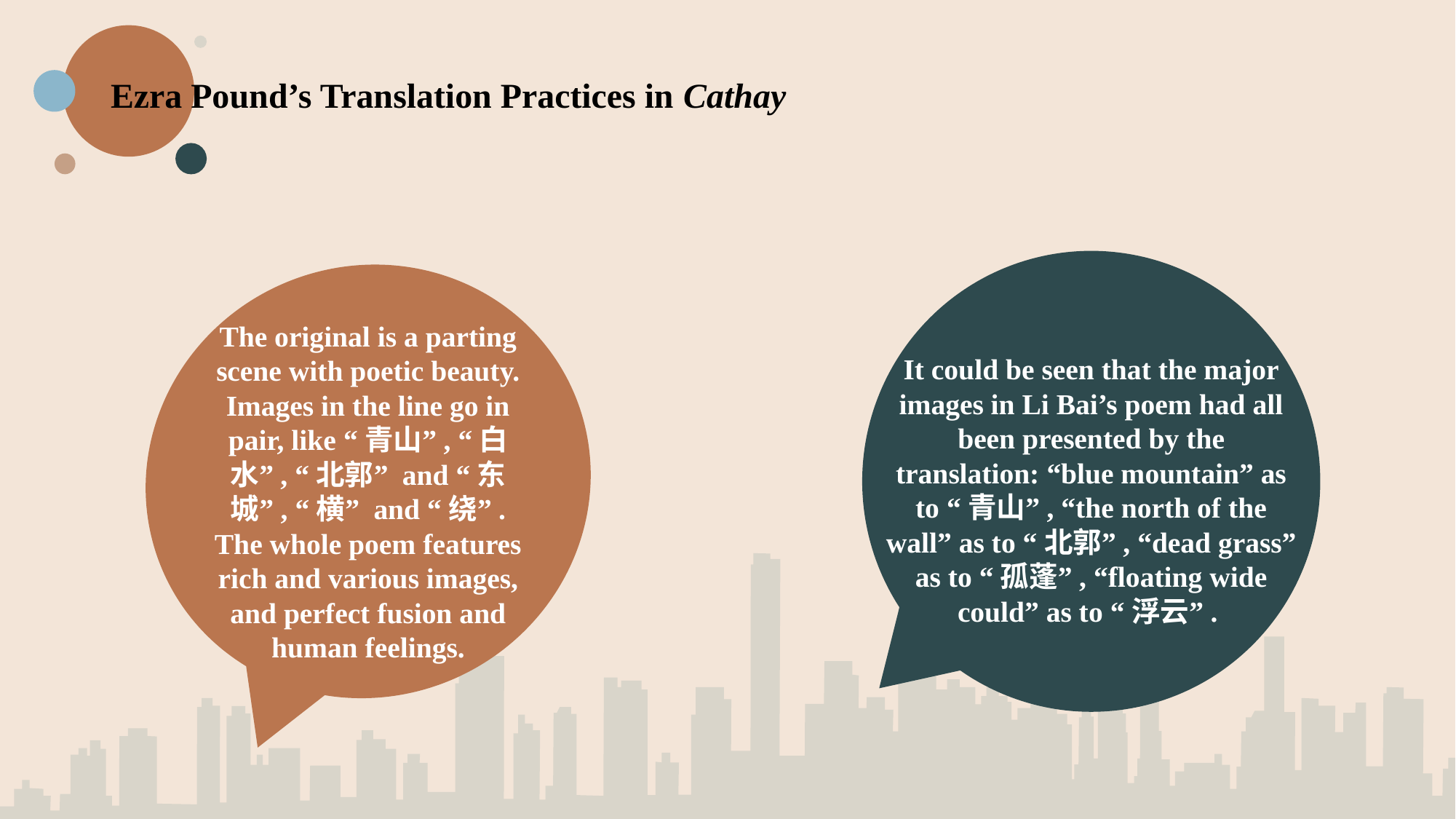

Ezra Pound’s Translation Practices in Cathay

It could be seen that the major images in Li Bai’s poem had all been presented by the translation: “blue mountain” as to “青山”, “the north of the wall” as to “北郭”, “dead grass” as to “孤蓬”, “floating wide could” as to “浮云”.

The original is a parting scene with poetic beauty. Images in the line go in pair, like “青山”, “白水”, “北郭” and “东城”, “横” and “绕”. The whole poem features rich and various images, and perfect fusion and human feelings.